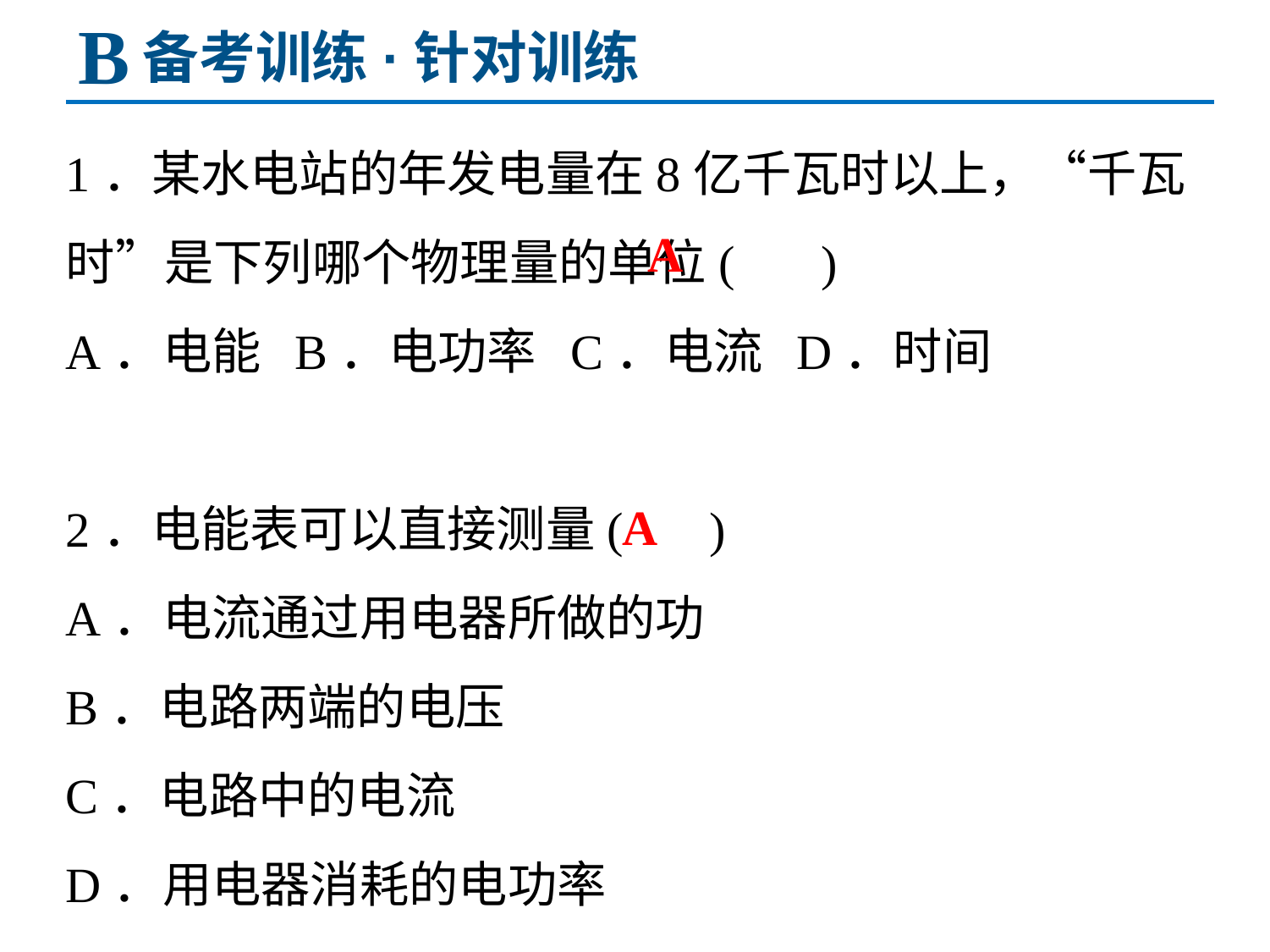

B
备考训练·针对训练
1．某水电站的年发电量在8亿千瓦时以上，“千瓦时”是下列哪个物理量的单位(       )
A．电能  B．电功率  C．电流  D．时间

2．电能表可以直接测量(       )
A．电流通过用电器所做的功
B．电路两端的电压
C．电路中的电流
D．用电器消耗的电功率
A
A